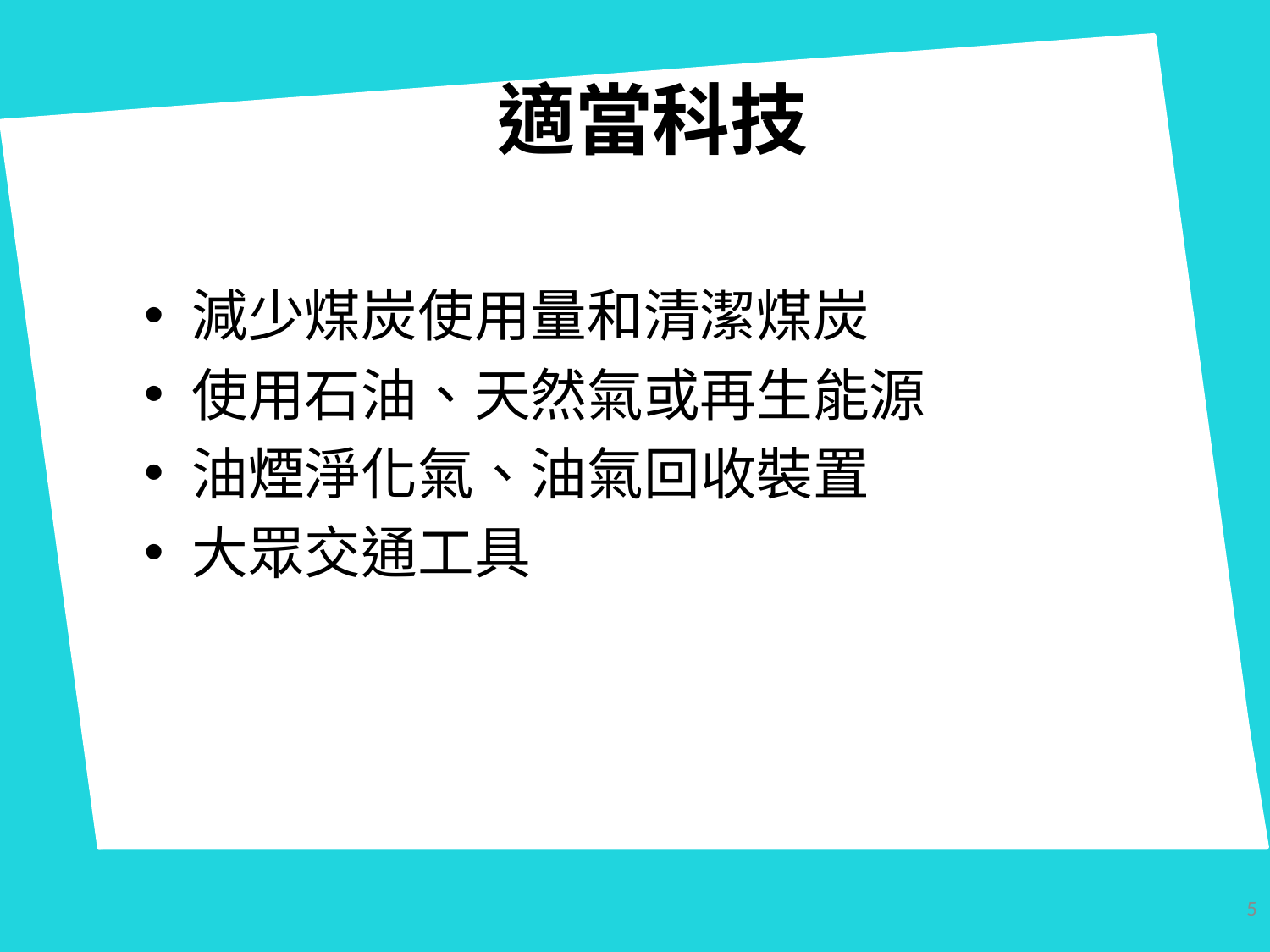

適當科技

減少煤炭使用量和清潔煤炭
使用石油、天然氣或再生能源
油煙淨化氣、油氣回收裝置
大眾交通工具

5